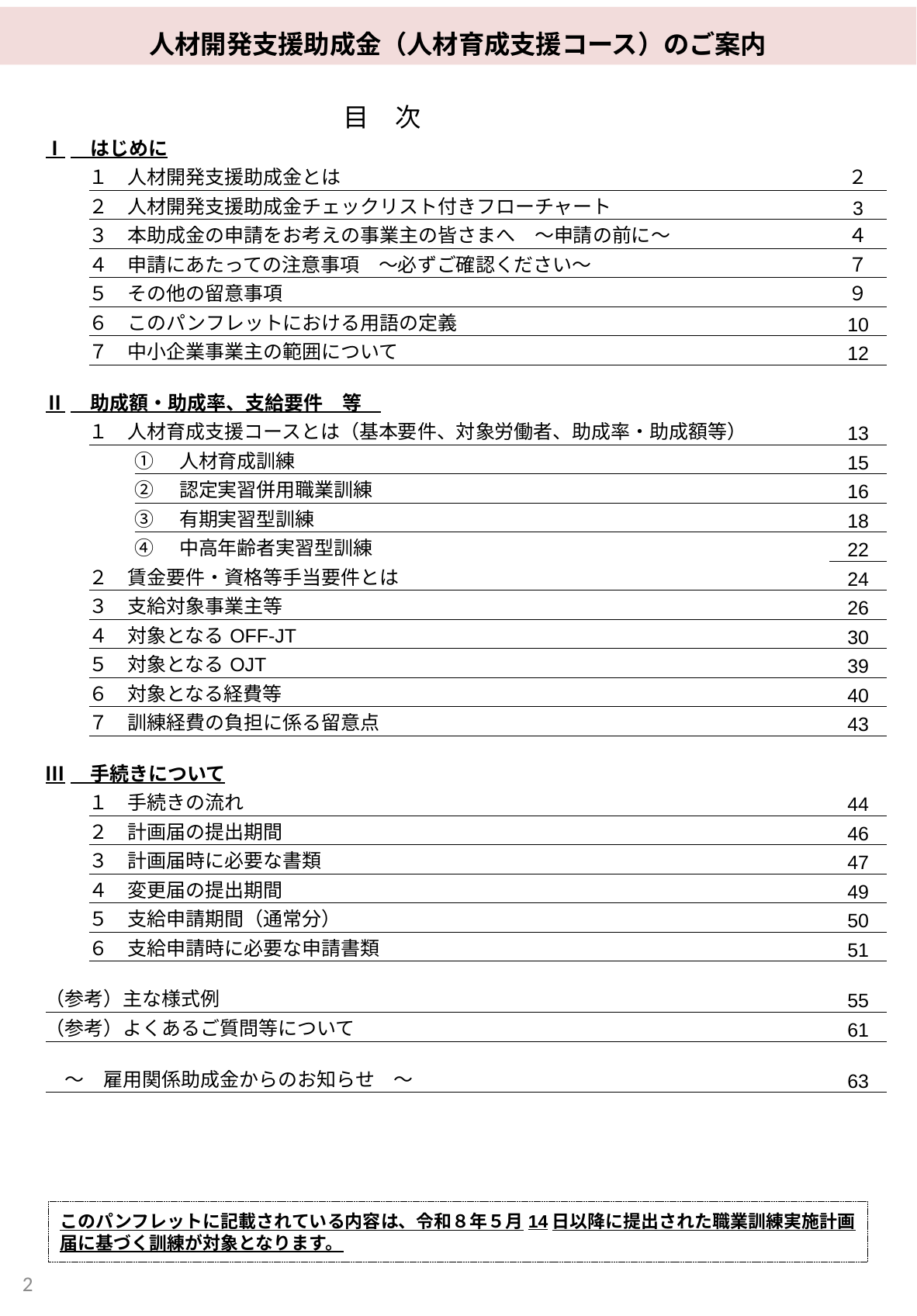

人材開発支援助成金（人材育成支援コース）のご案内
目　次
| Ⅰ　はじめに |  |  |  |
| --- | --- | --- | --- |
|  | １　人材開発支援助成金とは |  | ２ |
|  | ２　人材開発支援助成金チェックリスト付きフローチャート |  | 3 |
|  | ３　本助成金の申請をお考えの事業主の皆さまへ　～申請の前に～ |  | ４ |
|  | ４　申請にあたっての注意事項　～必ずご確認ください～ |  | ７ |
|  | ５　その他の留意事項 |  | ９ |
|  | ６　このパンフレットにおける用語の定義 |  | 10 |
|  | ７　中小企業事業主の範囲について |  | 12 |
|  |  |  |  |
| Ⅱ　助成額・助成率、支給要件　等 |  |  |  |
|  | １　人材育成支援コースとは（基本要件、対象労働者、助成率・助成額等） |  | 13 |
|  |  | ①　人材育成訓練 | 15 |
|  |  | ②　認定実習併用職業訓練 | 16 |
|  |  | ③　有期実習型訓練 | 18 |
|  |  | ④　中高年齢者実習型訓練 | 22 |
|  | ２　賃金要件・資格等手当要件とは |  | 24 |
|  | ３　支給対象事業主等 |  | 26 |
|  | ４　対象となるOFF-JT |  | 30 |
|  | ５　対象となるOJT |  | 39 |
|  | ６　対象となる経費等 |  | 40 |
|  | ７　訓練経費の負担に係る留意点 |  | 43 |
|  |  |  |  |
| Ⅲ　手続きについて |  |  |  |
|  | １　手続きの流れ |  | 44 |
|  | ２　計画届の提出期間 |  | 46 |
|  | ３　計画届時に必要な書類 |  | 47 |
|  | ４　変更届の提出期間 |  | 49 |
|  | ５　支給申請期間（通常分） |  | 50 |
|  | ６　支給申請時に必要な申請書類 |  | 51 |
|  |  |  |  |
| （参考）主な様式例 |  |  | 55 |
| （参考）よくあるご質問等について |  |  | 61 |
|  |  |  |  |
| ～　雇用関係助成金からのお知らせ　～ |  |  | 63 |
このパンフレットに記載されている内容は、令和８年５月14日以降に提出された職業訓練実施計画届に基づく訓練が対象となります。
2